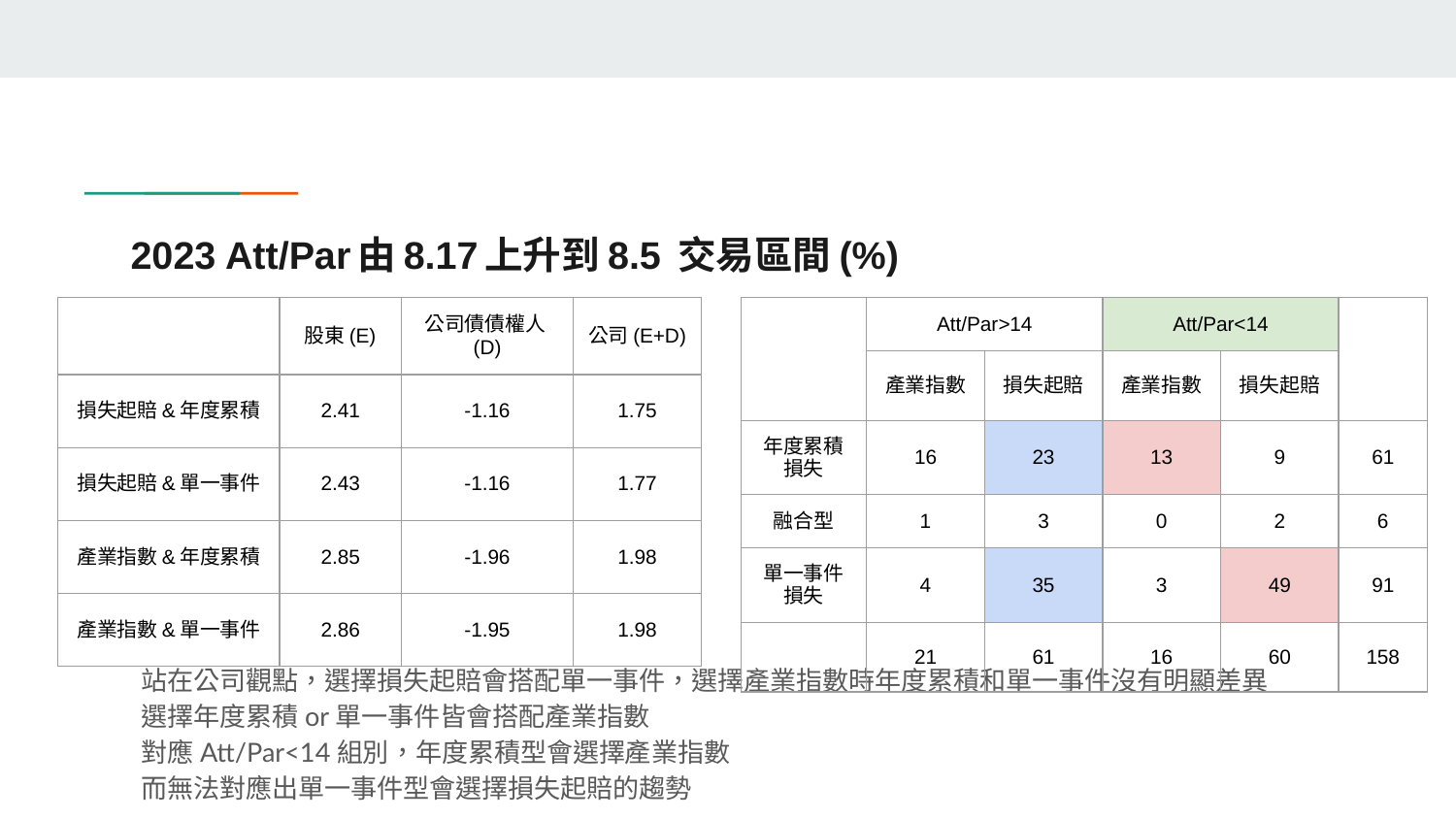

# 2023 Att/Par由8.17上升到8.5 交易區間(%)

|  | Att/Par>14 |  | Att/Par<14 |  |  |
| --- | --- | --- | --- | --- | --- |
|  | 產業指數 | 損失起賠 | 產業指數 | 損失起賠 |  |
| 年度累積損失 | 16 | 23 | 13 | 9 | 61 |
| 融合型 | 1 | 3 | 0 | 2 | 6 |
| 單一事件損失 | 4 | 35 | 3 | 49 | 91 |
|  | 21 | 61 | 16 | 60 | 158 |
|  | 股東(E) | 公司債債權人(D) | 公司(E+D) |
| --- | --- | --- | --- |
| 損失起賠&年度累積 | 2.41 | -1.16 | 1.75 |
| 損失起賠&單一事件 | 2.43 | -1.16 | 1.77 |
| 產業指數&年度累積 | 2.85 | -1.96 | 1.98 |
| 產業指數&單一事件 | 2.86 | -1.95 | 1.98 |
站在公司觀點，選擇損失起賠會搭配單一事件，選擇產業指數時年度累積和單一事件沒有明顯差異
選擇年度累積or單一事件皆會搭配產業指數
對應Att/Par<14組別，年度累積型會選擇產業指數
而無法對應出單一事件型會選擇損失起賠的趨勢